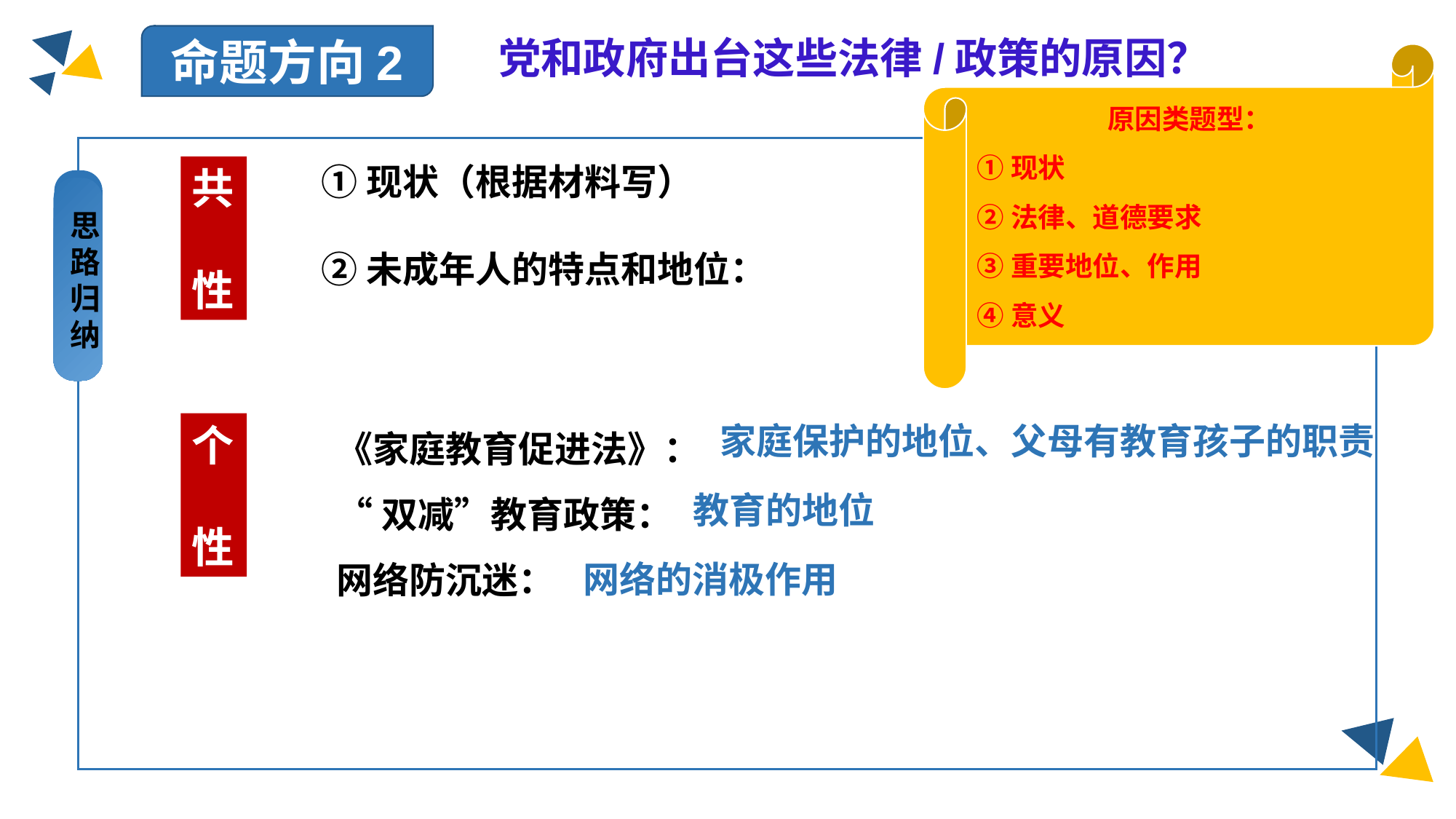

命题方向2
党和政府出台这些法律/政策的原因？

原因类题型：
①现状
②法律、道德要求
③重要地位、作用
④意义

①现状（根据材料写）

②未成年人的特点和地位：

共

性

思路归纳
《家庭教育促进法》：
“双减”教育政策：
网络防沉迷：

个

性
家庭保护的地位、父母有教育孩子的职责
教育的地位
网络的消极作用